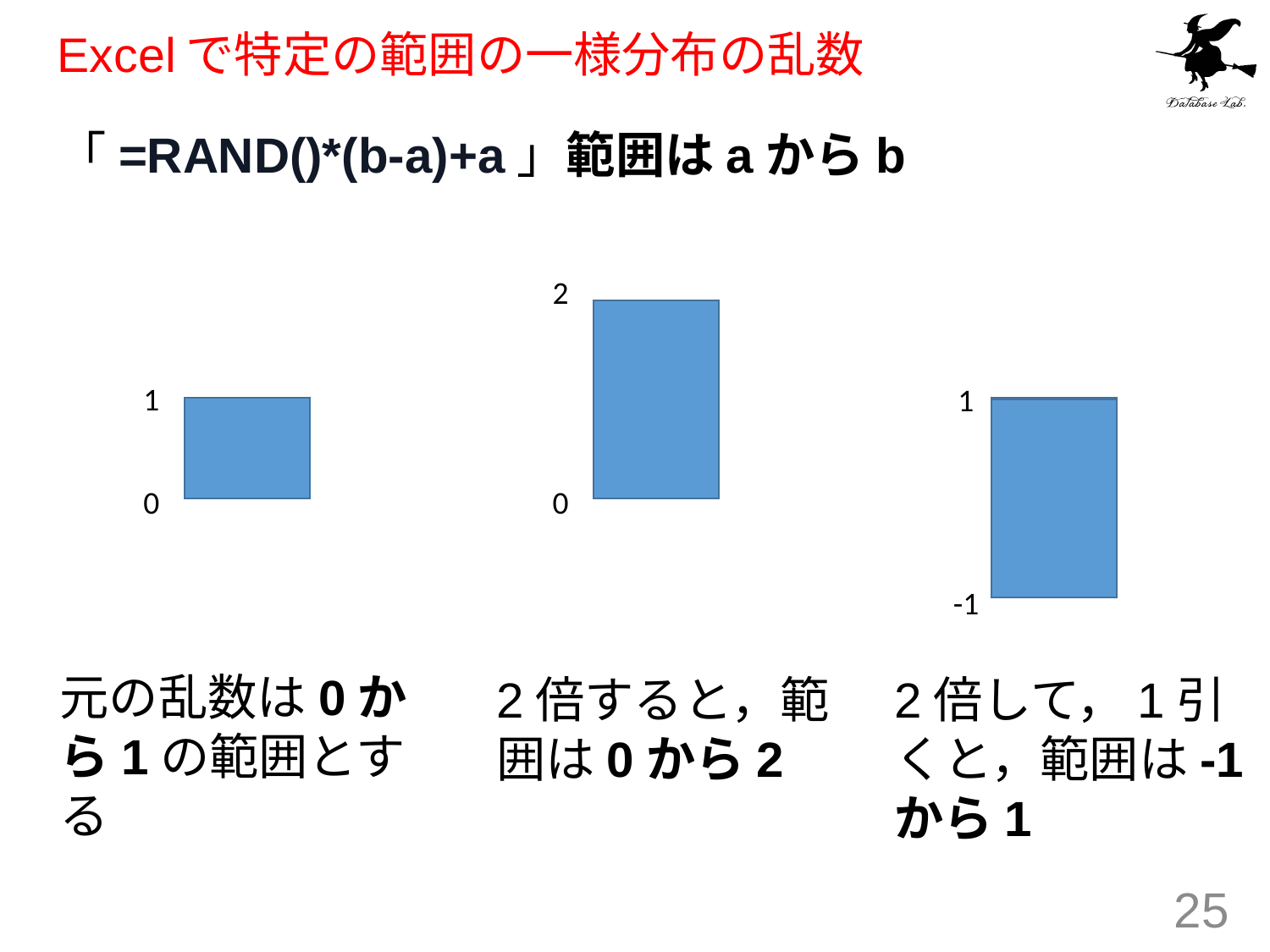

# Excelで特定の範囲の一様分布の乱数
「=RAND()*(b-a)+a」範囲はaからb
2

1
1

0
0
-1
元の乱数は0から1の範囲とする
2倍すると，範囲は0から2
2倍して，1引くと，範囲は-1から1
25